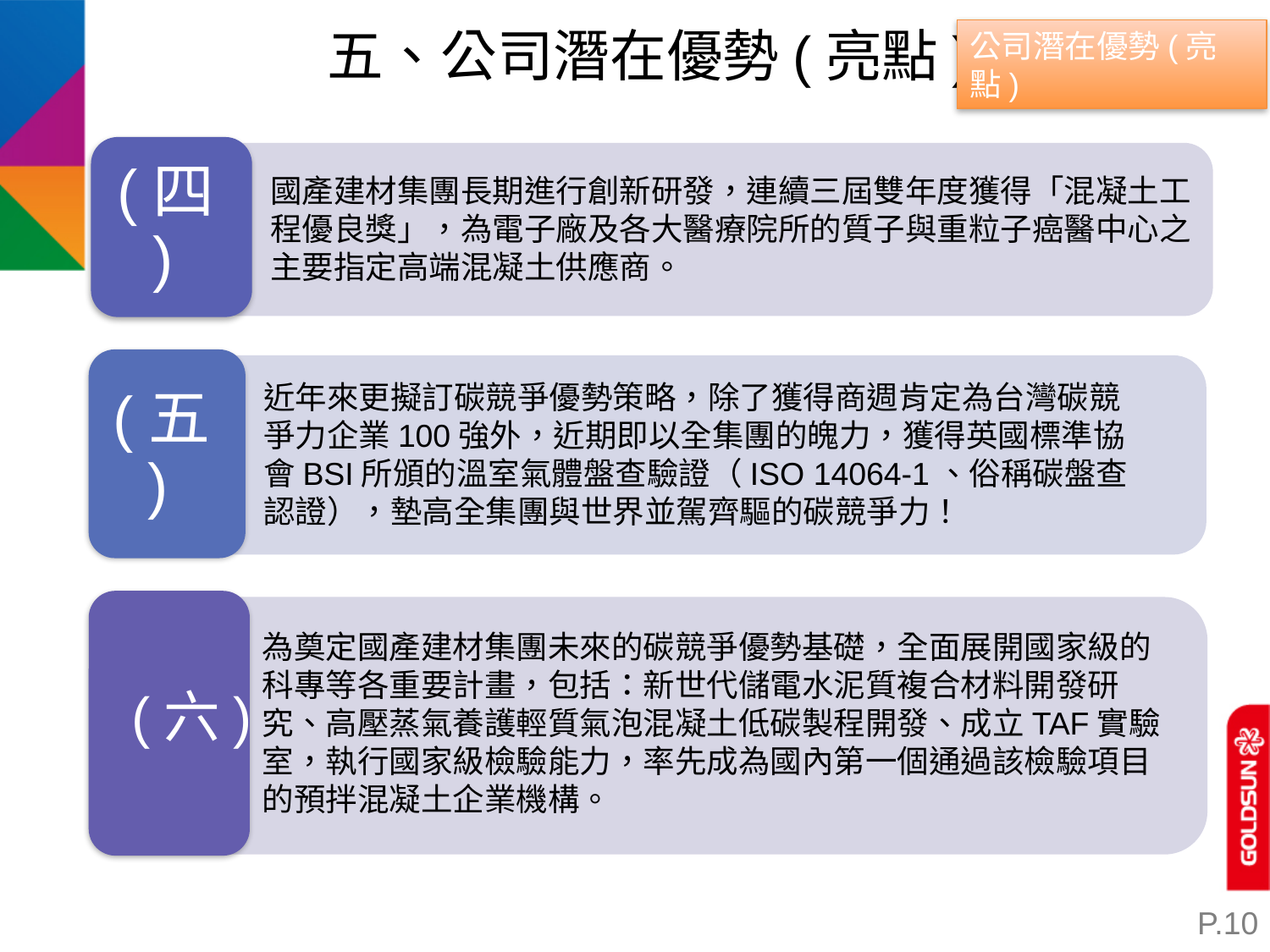

五、公司潛在優勢(亮點)
公司潛在優勢(亮點)

(四)

國產建材集團長期進行創新研發，連續三屆雙年度獲得「混凝土工程優良獎」，為電子廠及各大醫療院所的質子與重粒子癌醫中心之主要指定高端混凝土供應商。

(五)

近年來更擬訂碳競爭優勢策略，除了獲得商週肯定為台灣碳競爭力企業100強外，近期即以全集團的魄力，獲得英國標準協會BSI所頒的溫室氣體盤查驗證（ISO 14064-1、俗稱碳盤查認證），墊高全集團與世界並駕齊驅的碳競爭力！
為奠定國產建材集團未來的碳競爭優勢基礎，全面展開國家級的科專等各重要計畫，包括：新世代儲電水泥質複合材料開發研究、高壓蒸氣養護輕質氣泡混凝土低碳製程開發、成立TAF實驗室，執行國家級檢驗能力，率先成為國內第一個通過該檢驗項目的預拌混凝土企業機構。

   (六)

P.10